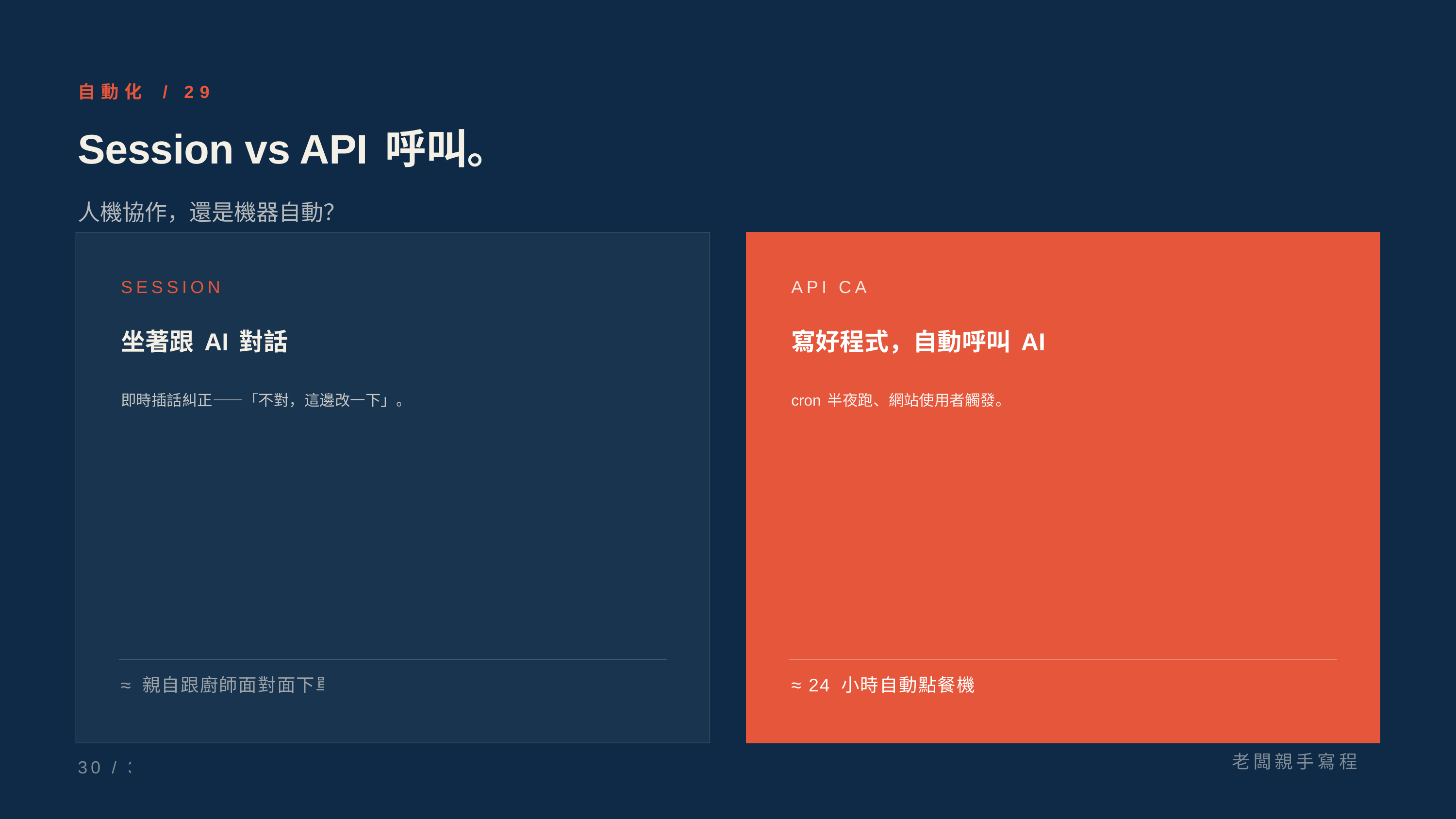

自動化 / 29
Session vs API 呼叫。
人機協作，還是機器自動？

SESSION
API CALL
坐著跟 AI 對話
寫好程式，自動呼叫 AI
即時插話糾正——「不對，這邊改一下」。
cron 半夜跑、網站使用者觸發。

≈ 親自跟廚師面對面下單
≈ 24 小時自動點餐機
老闆親手寫程式
30 / 36